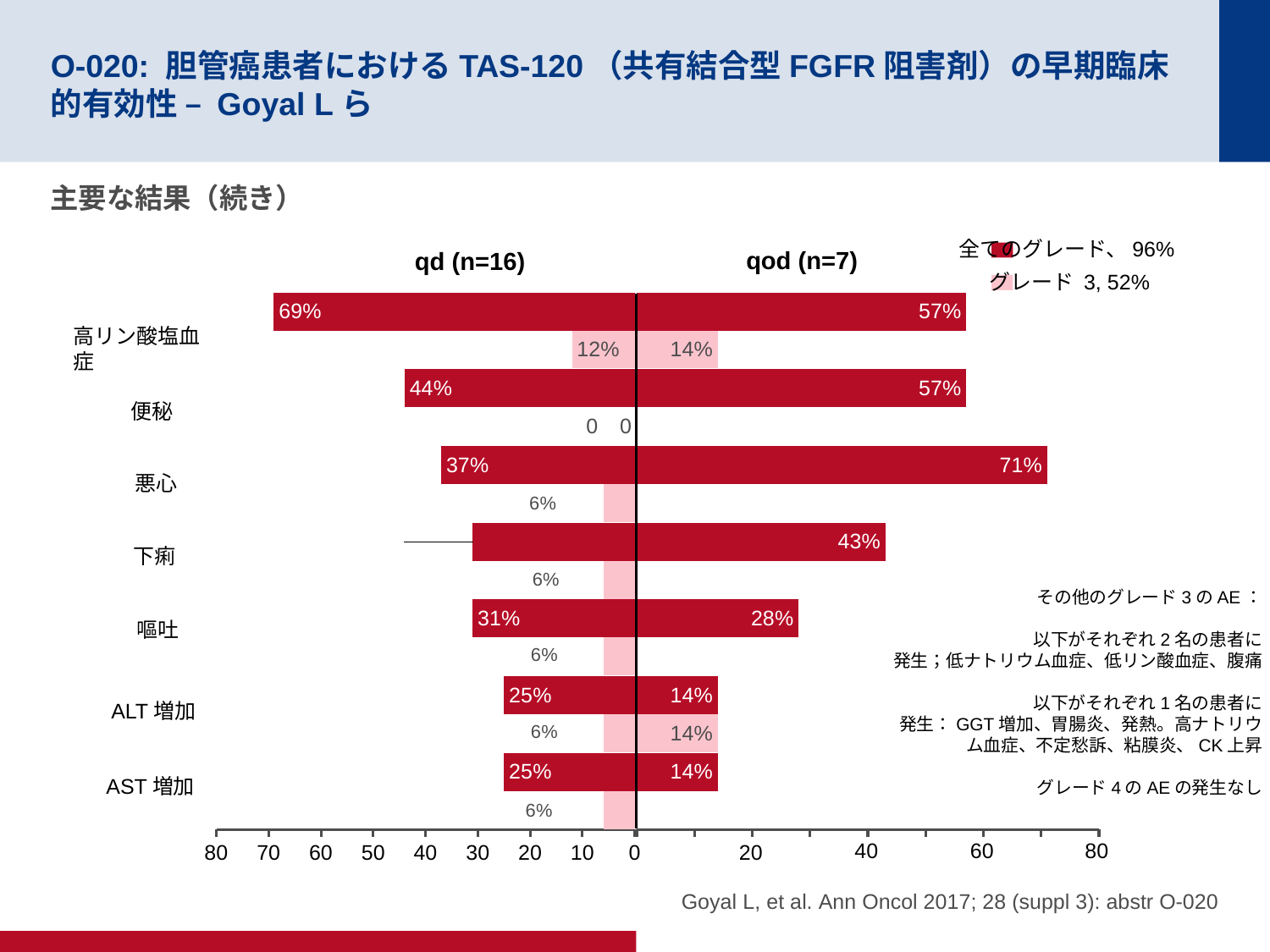

# O-020: 胆管癌患者におけるTAS-120（共有結合型FGFR阻害剤）の早期臨床的有効性 – Goyal Lら
主要な結果（続き）
全てのグレード、96%
qod (n=7)
qd (n=16)

グレード 3, 52%

### Chart

| Category | All Grades2
n (%) | Grade 33
n (%) |
|---|---|---|
| Hyperphosphatemia | 69.0 | 12.0 |
| Constipation | 44.0 | 0.0 |
| Nausea | 37.0 | 6.0 |
| Diarrhea | 31.0 | 6.0 |
| Vomiting | 31.0 | 6.0 |
| Increased ALT | 25.0 | 6.0 |
| Increased AST | 25.0 | 6.0 |

### Chart

| Category | All Grades
 | Grade 3
 |
|---|---|---|
| Hyperphosphatemia | 57.0 | 14.0 |
| Constipation | 57.0 | 0.0 |
| Nausea | 71.0 | 0.0 |
| Diarrhea | 43.0 | 0.0 |
| Vomiting | 28.0 | 0.0 |
| Alanine aminotransferase increased | 14.0 | 14.0 |
| Aspartate aminotransferase increased | 14.0 | 0.0 |
高リン酸塩血症
便秘
悪心
下痢
	その他のグレード3のAE：
	以下がそれぞれ2名の患者に発生；低ナトリウム血症、低リン酸血症、腹痛
	以下がそれぞれ1名の患者に発生：GGT増加、胃腸炎、発熱。高ナトリウム血症、不定愁訴、粘膜炎、CK上昇
	グレード4のAEの発生なし

嘔吐
ALT増加
AST増加
80
60
40
20
Goyal L, et al. Ann Oncol 2017; 28 (suppl 3): abstr O-020